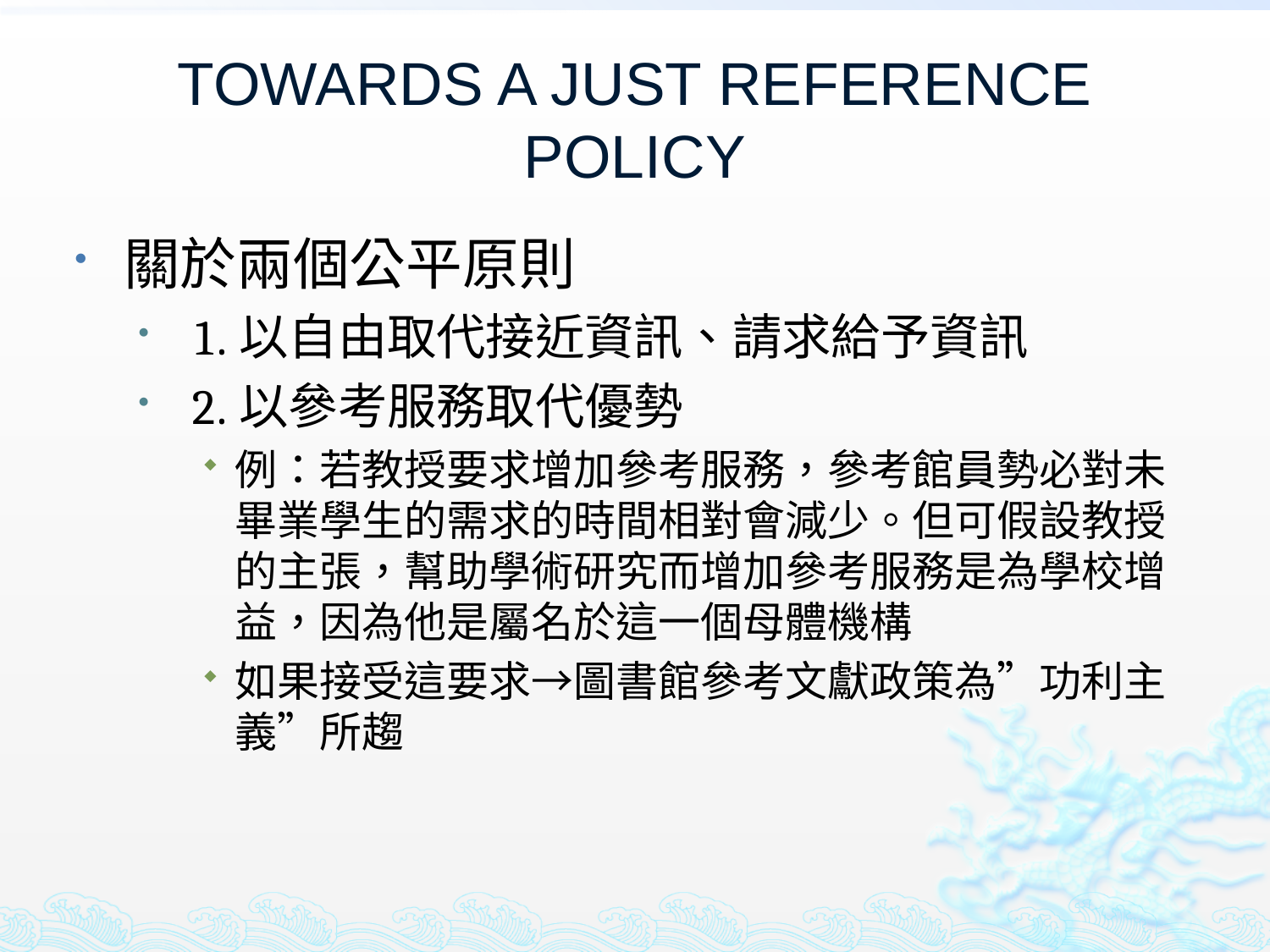

# TOWARDS A JUST REFERENCE POLICY
關於兩個公平原則
 1.以自由取代接近資訊、請求給予資訊
 2.以參考服務取代優勢
例：若教授要求增加參考服務，參考館員勢必對未畢業學生的需求的時間相對會減少。但可假設教授的主張，幫助學術研究而增加參考服務是為學校增益，因為他是屬名於這一個母體機構
如果接受這要求→圖書館參考文獻政策為”功利主義”所趨